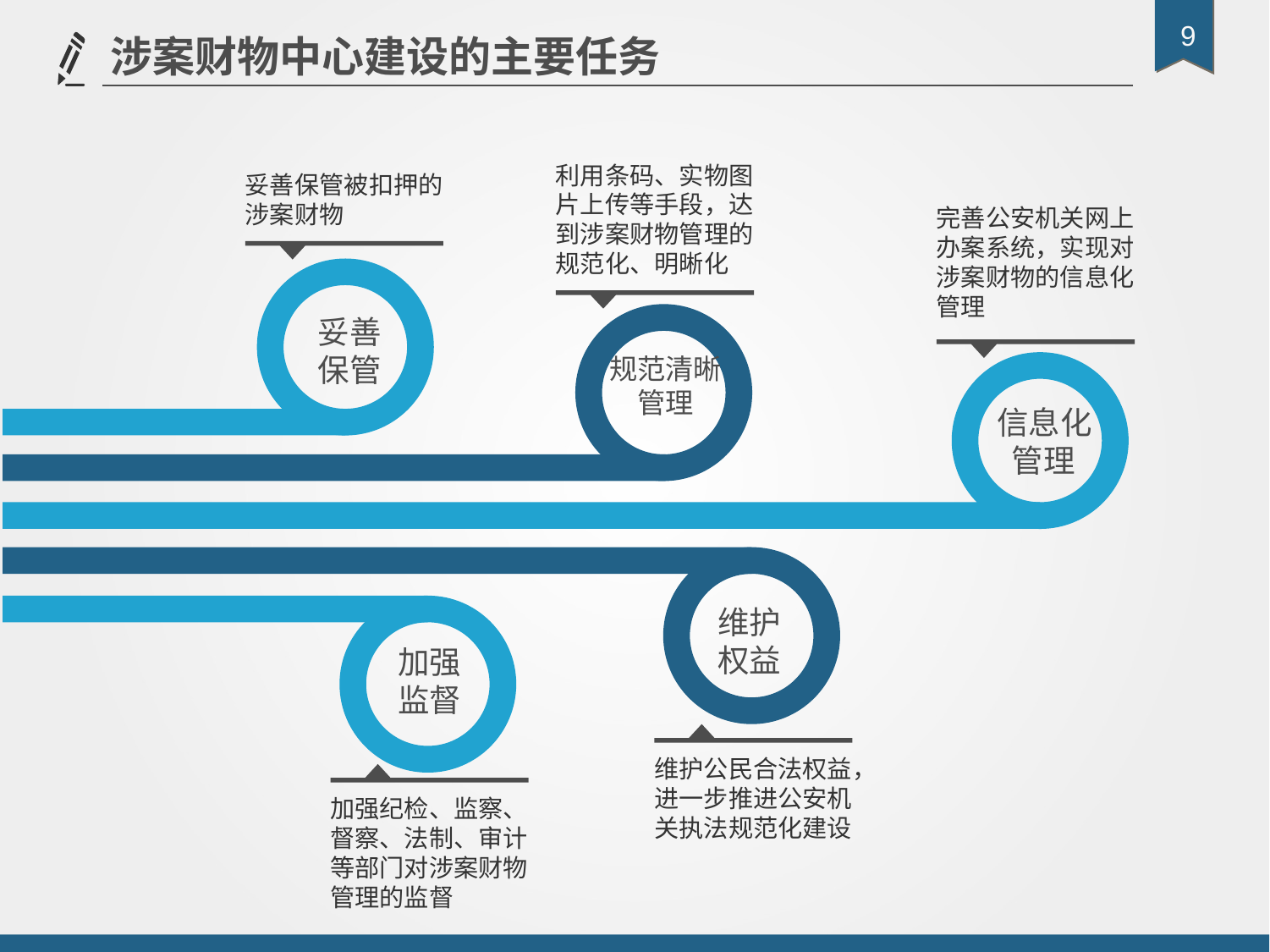

涉案财物中心建设的主要任务

利用条码、实物图片上传等手段，达到涉案财物管理的规范化、明晰化
妥善保管被扣押的涉案财物
完善公安机关网上办案系统，实现对涉案财物的信息化管理

妥善
保管

规范清晰
管理

信息化
 管理

维护
权益

加强
监督

维护公民合法权益，进一步推进公安机关执法规范化建设

加强纪检、监察、督察、法制、审计等部门对涉案财物管理的监督